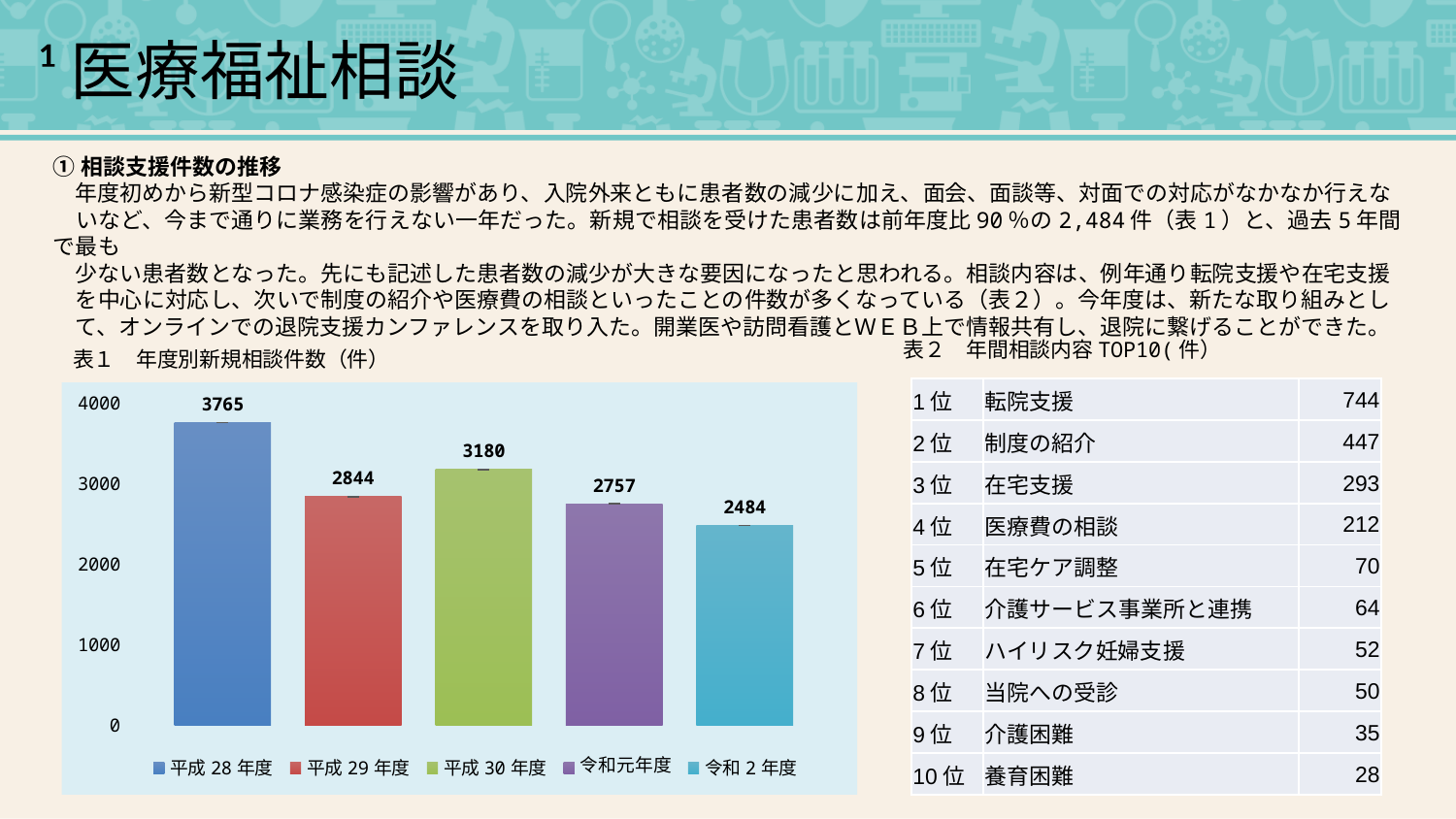

¹医療福祉相談
①相談支援件数の推移
　年度初めから新型コロナ感染症の影響があり、入院外来ともに患者数の減少に加え、面会、面談等、対面での対応がなかなか行えな
　いなど、今まで通りに業務を行えない一年だった。新規で相談を受けた患者数は前年度比90％の2,484件（表1）と、過去5年間で最も
　少ない患者数となった。先にも記述した患者数の減少が大きな要因になったと思われる。相談内容は、例年通り転院支援や在宅支援
　を中心に対応し、次いで制度の紹介や医療費の相談といったことの件数が多くなっている（表２）。今年度は、新たな取り組みとし
　て、オンラインでの退院支援カンファレンスを取り入た。開業医や訪問看護とＷＥＢ上で情報共有し、退院に繋げることができた。
表２　年間相談内容TOP10(件）
表１　年度別新規相談件数（件）

### Chart

| Category | 平成28年度 | 平成29年度 | 平成30年度 | 令和元年度 | 令和2年度 |
|---|---|---|---|---|---|
| 1位 | 転院支援 | 744 |
| --- | --- | --- |
| 2位 | 制度の紹介 | 447 |
| 3位 | 在宅支援 | 293 |
| 4位 | 医療費の相談 | 212 |
| 5位 | 在宅ケア調整 | 70 |
| 6位 | 介護サービス事業所と連携 | 64 |
| 7位 | ハイリスク妊婦支援 | 52 |
| 8位 | 当院への受診 | 50 |
| 9位 | 介護困難 | 35 |
| 10位 | 養育困難 | 28 |